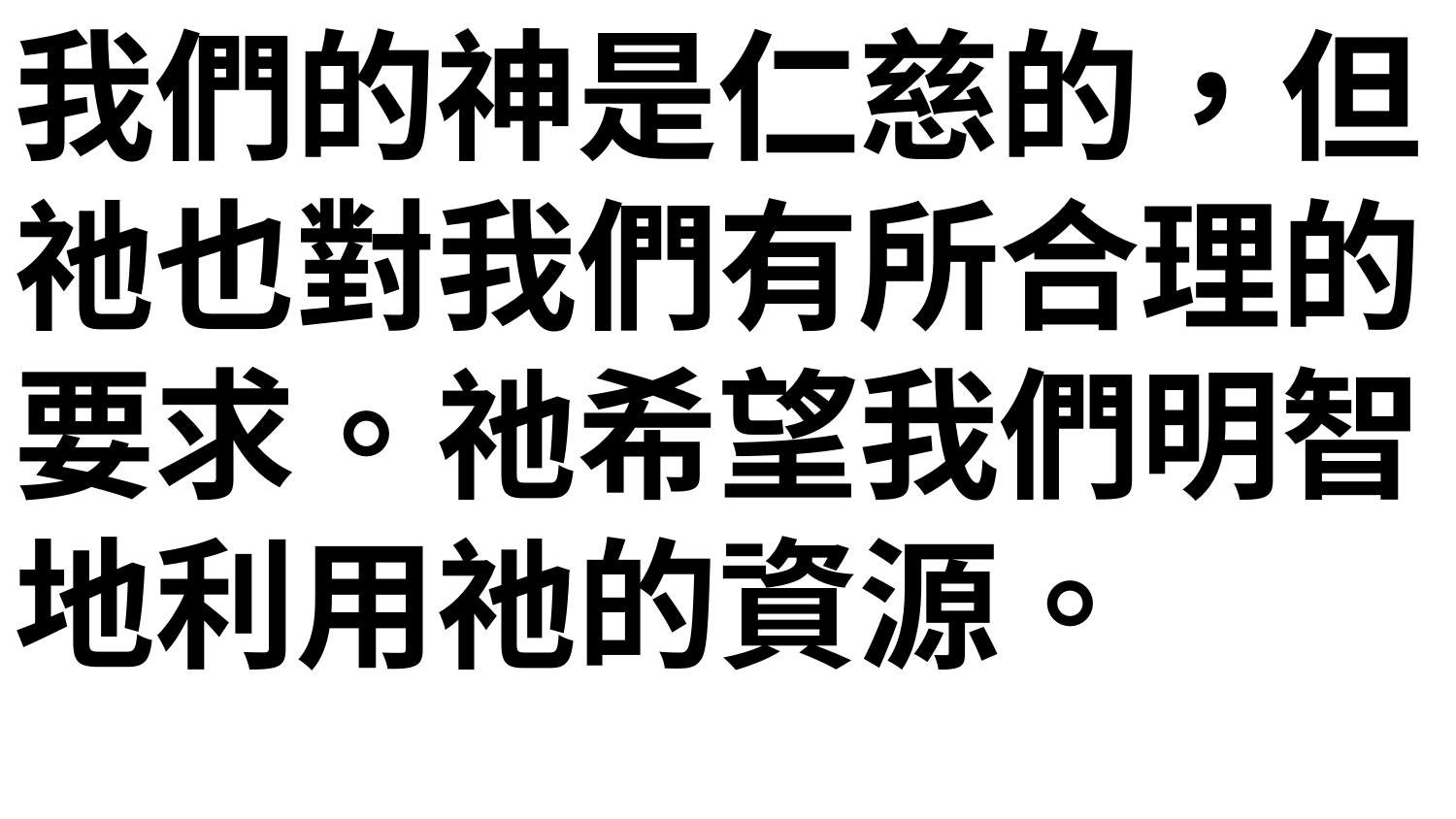

我們的神是仁慈的，但祂也對我們有所合理的要求。祂希望我們明智地利用祂的資源。